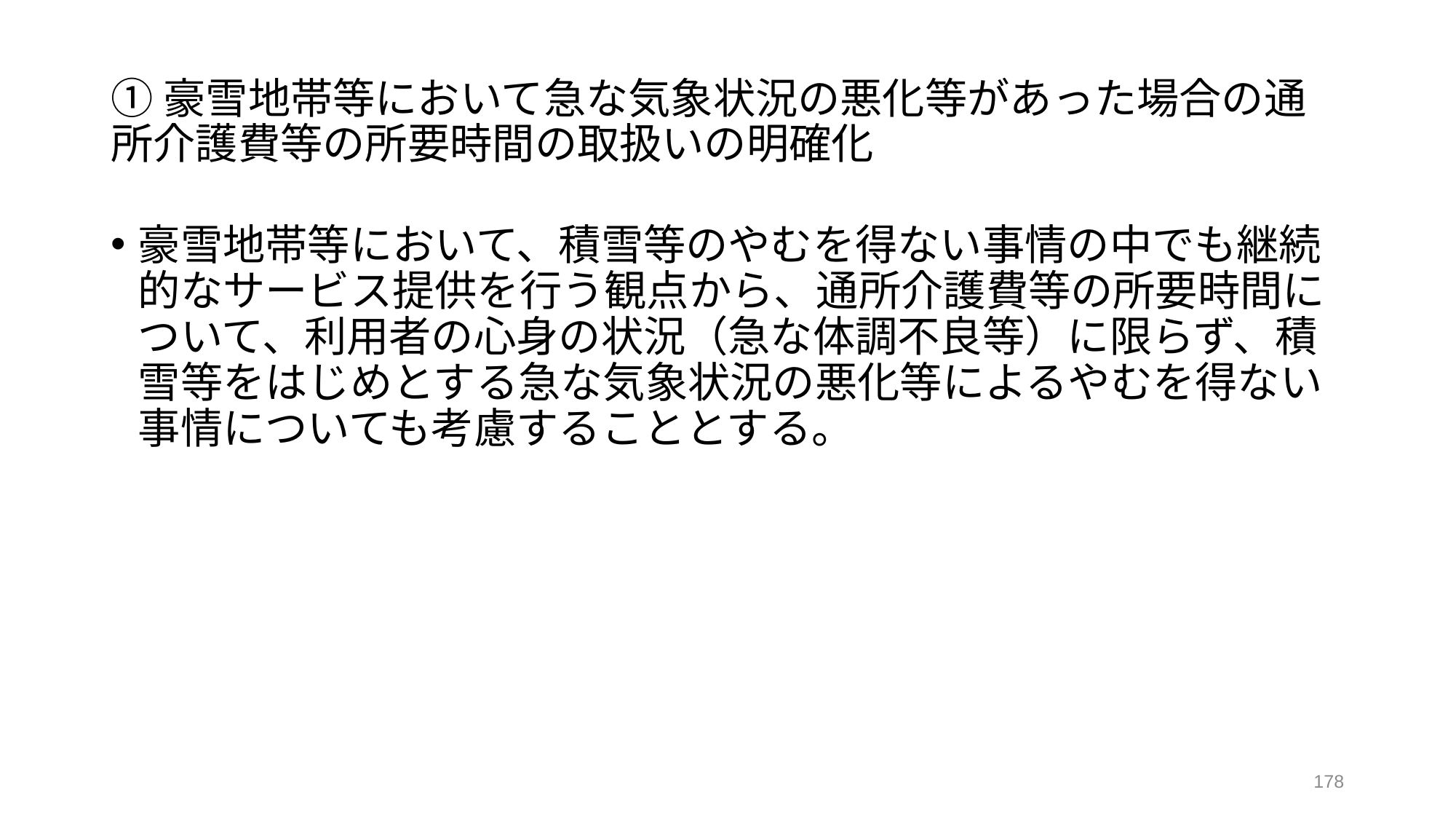

# ①豪雪地帯等において急な気象状況の悪化等があった場合の通所介護費等の所要時間の取扱いの明確化
豪雪地帯等において、積雪等のやむを得ない事情の中でも継続的なサービス提供を行う観点から、通所介護費等の所要時間について、利用者の心身の状況（急な体調不良等）に限らず、積雪等をはじめとする急な気象状況の悪化等によるやむを得ない事情についても考慮することとする。

178